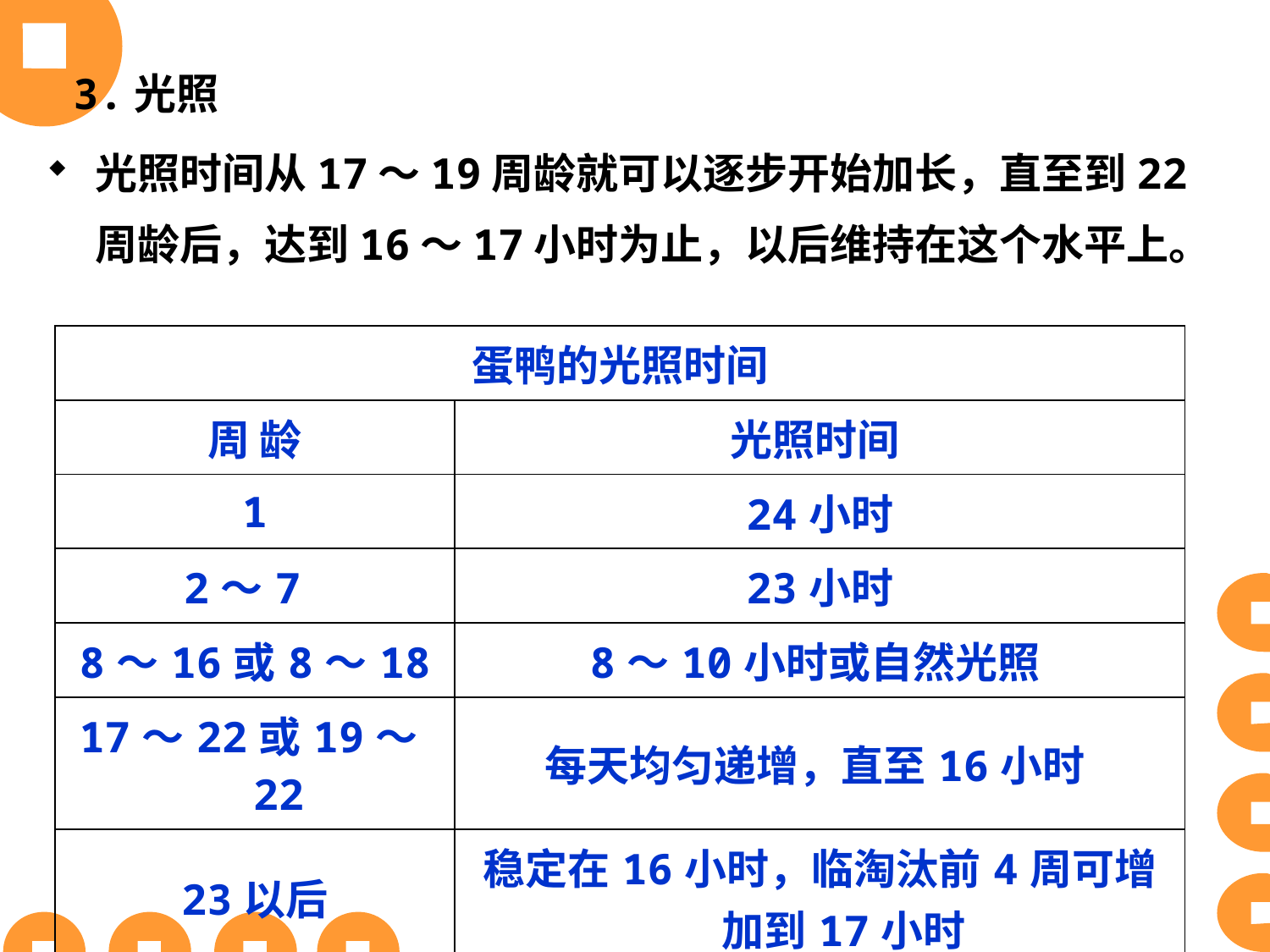

3.光照
光照时间从17～19周龄就可以逐步开始加长，直至到22周龄后，达到16～17小时为止，以后维持在这个水平上。

| 蛋鸭的光照时间 |  |
| --- | --- |
| 周 龄 | 光照时间 |
| 1 | 24小时 |
| 2～7 | 23小时 |
| 8～16或8～18 | 8～10小时或自然光照 |
| 17～22或19～22 | 每天均匀递增，直至16小时 |
| 23以后 | 稳定在16小时，临淘汰前4周可增加到17小时 |